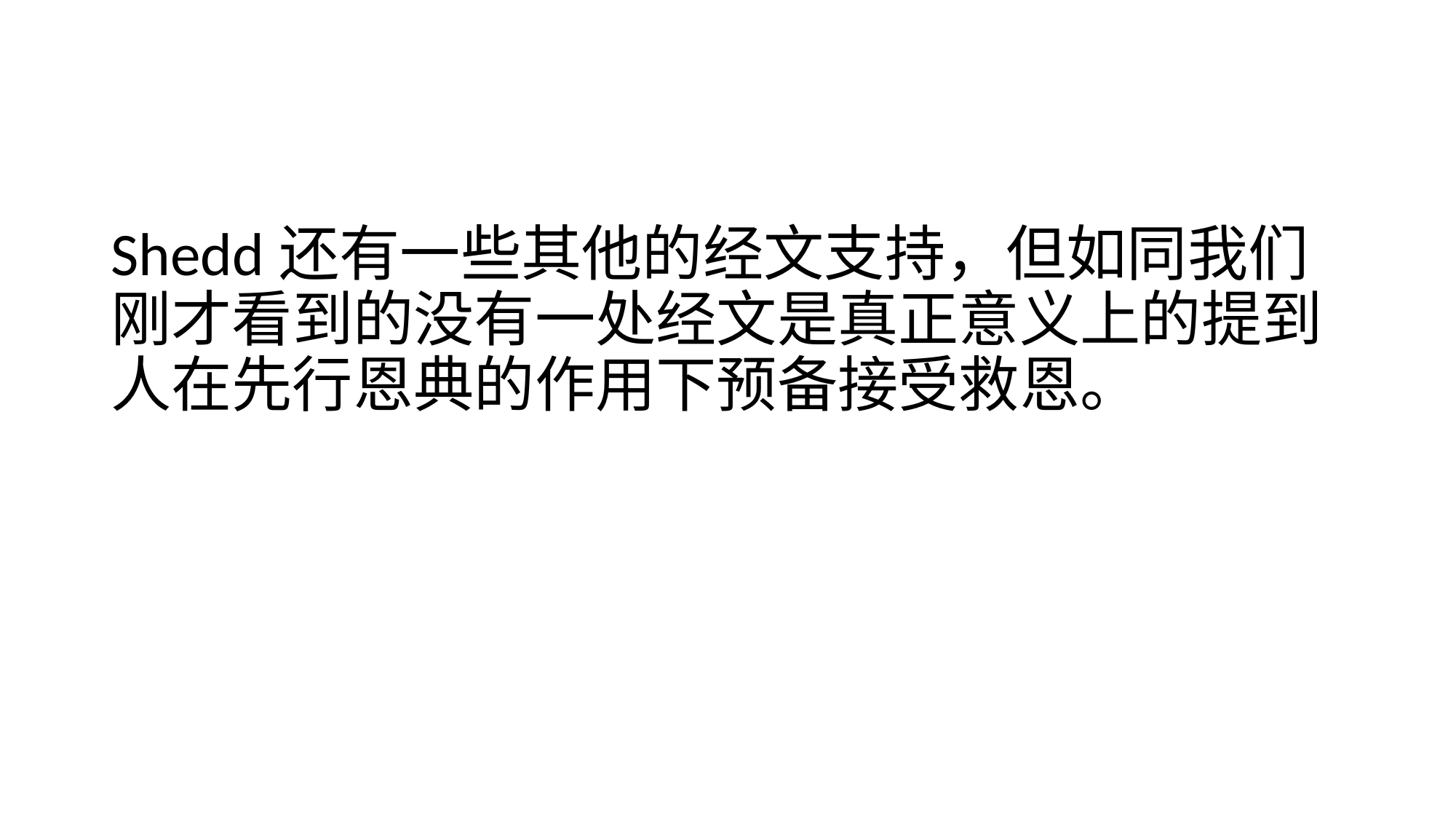

#
Shedd还有一些其他的经文支持，但如同我们刚才看到的没有一处经文是真正意义上的提到人在先行恩典的作用下预备接受救恩。